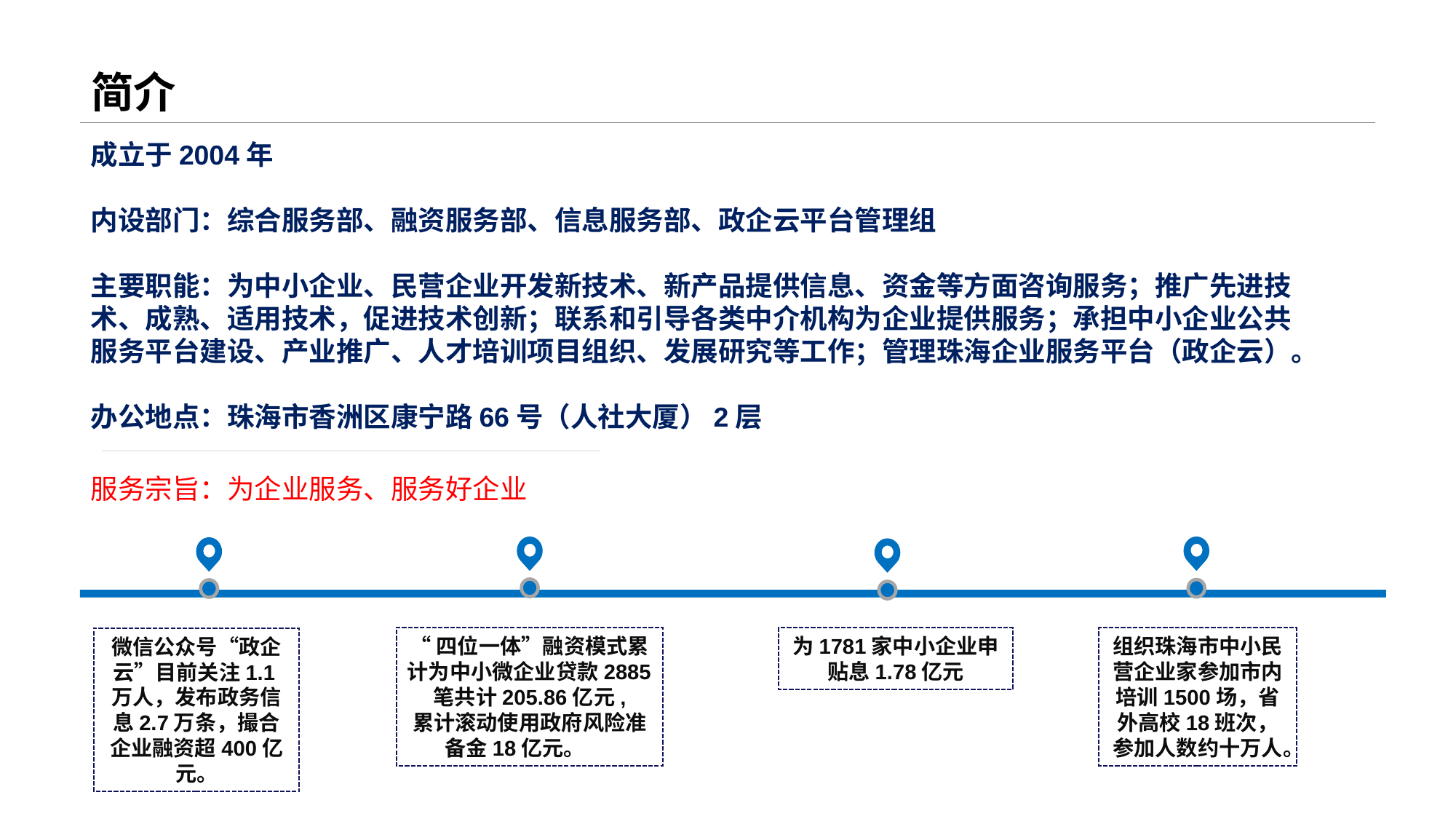

# 简介
成立于2004年

内设部门：综合服务部、融资服务部、信息服务部、政企云平台管理组

主要职能：为中小企业、民营企业开发新技术、新产品提供信息、资金等方面咨询服务；推广先进技术、成熟、适用技术，促进技术创新；联系和引导各类中介机构为企业提供服务；承担中小企业公共服务平台建设、产业推广、人才培训项目组织、发展研究等工作；管理珠海企业服务平台（政企云）。

办公地点：珠海市香洲区康宁路66号（人社大厦）2层

服务宗旨：为企业服务、服务好企业

“四位一体”融资模式累计为中小微企业贷款2885笔共计205.86亿元,
累计滚动使用政府风险准备金18亿元。
为1781家中小企业申贴息1.78亿元
组织珠海市中小民营企业家参加市内培训1500场，省外高校18班次，参加人数约十万人。
微信公众号“政企云”目前关注1.1万人，发布政务信息2.7万条，撮合企业融资超400亿元。